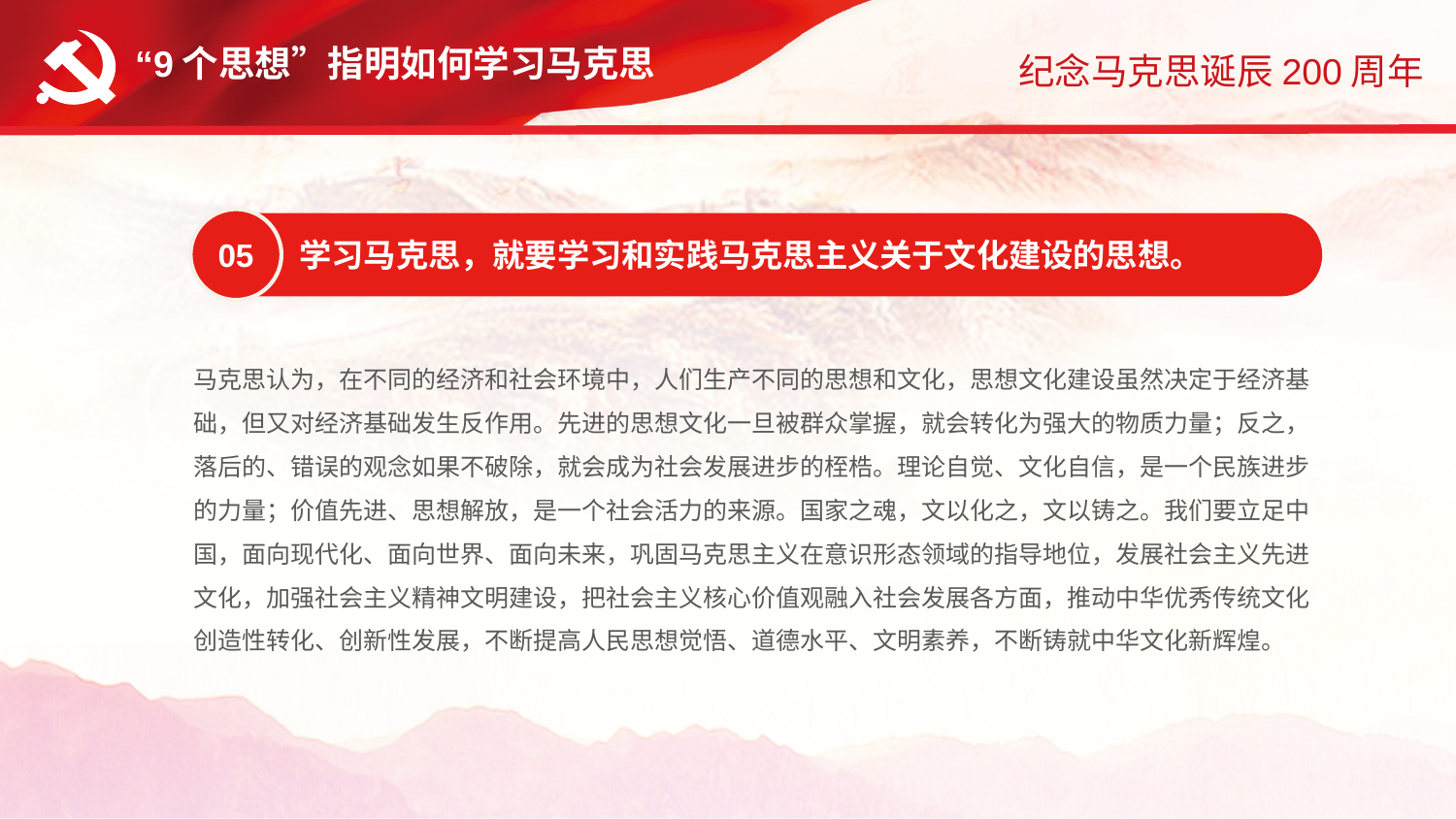

“9个思想”指明如何学习马克思

05

学习马克思，就要学习和实践马克思主义关于文化建设的思想。
马克思认为，在不同的经济和社会环境中，人们生产不同的思想和文化，思想文化建设虽然决定于经济基础，但又对经济基础发生反作用。先进的思想文化一旦被群众掌握，就会转化为强大的物质力量；反之，落后的、错误的观念如果不破除，就会成为社会发展进步的桎梏。理论自觉、文化自信，是一个民族进步的力量；价值先进、思想解放，是一个社会活力的来源。国家之魂，文以化之，文以铸之。我们要立足中国，面向现代化、面向世界、面向未来，巩固马克思主义在意识形态领域的指导地位，发展社会主义先进文化，加强社会主义精神文明建设，把社会主义核心价值观融入社会发展各方面，推动中华优秀传统文化创造性转化、创新性发展，不断提高人民思想觉悟、道德水平、文明素养，不断铸就中华文化新辉煌。
字符延长可删除